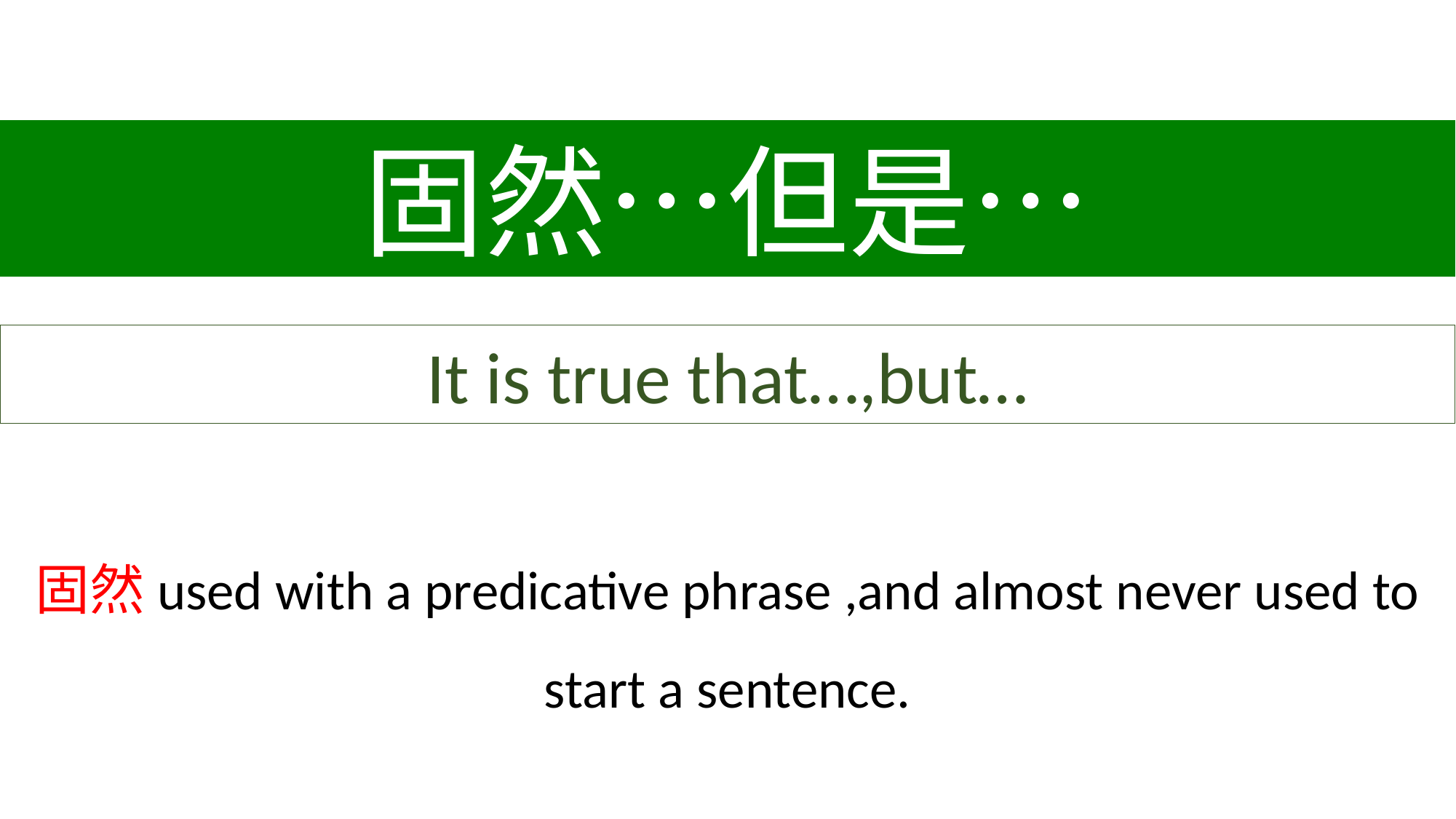

固然…但是…
It is true that…,but…
固然used with a predicative phrase ,and almost never used to start a sentence.